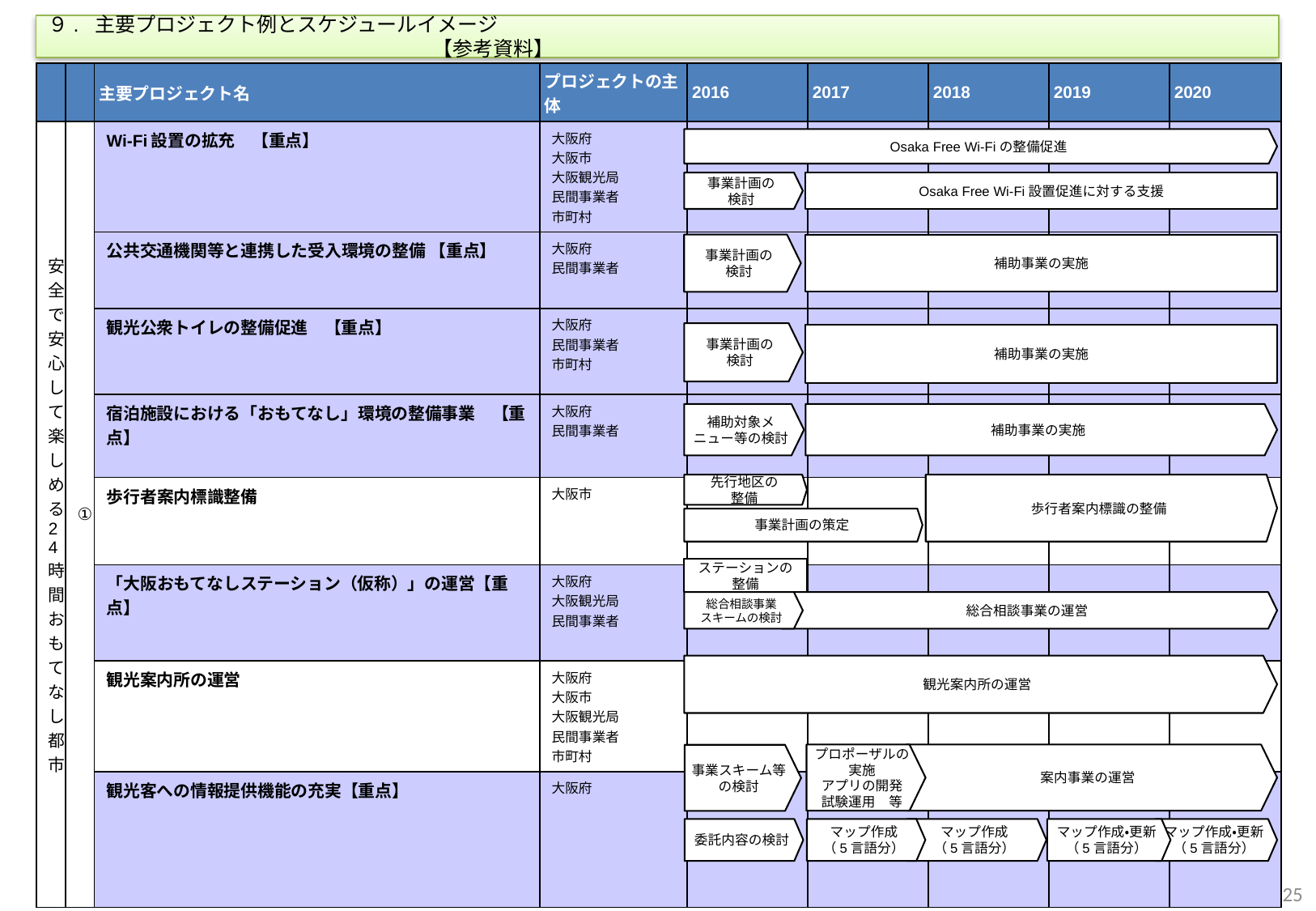

９.  主要プロジェクト例とスケジュールイメージ　　　　　　　　　　　　　　　　　　　　　　　　　　　　　　　　　　　　　　　　　　　　　　　　　　　　　　　　【参考資料】
|  |  | 主要プロジェクト名 | プロジェクトの主体 | 2016 | 2017 | 2018 | 2019 | 2020 |
| --- | --- | --- | --- | --- | --- | --- | --- | --- |
| 安全で安心して楽しめる24時間おもてなし都市 | ① | Wi-Fi設置の拡充　【重点】 | 大阪府 大阪市 大阪観光局 民間事業者 市町村 |  |  |  |  |  |
|  |  | 公共交通機関等と連携した受入環境の整備 【重点】 | 大阪府 民間事業者 |  |  |  |  |  |
|  |  | 観光公衆トイレの整備促進　【重点】 | 大阪府 民間事業者 市町村 |  |  |  |  |  |
|  |  | 宿泊施設における「おもてなし」環境の整備事業　【重点】 | 大阪府 民間事業者 |  |  |  |  |  |
|  |  | 歩行者案内標識整備 | 大阪市 |  |  |  |  |  |
|  |  | 「大阪おもてなしステーション（仮称）」の運営【重点】 | 大阪府 大阪観光局 民間事業者 |  |  |  |  |  |
|  |  | 観光案内所の運営 | 大阪府 大阪市 大阪観光局 民間事業者 市町村 |  |  |  |  |  |
|  |  | 観光客への情報提供機能の充実【重点】 | 大阪府 |  |  |  |  |  |
Osaka Free Wi-Fiの整備促進
事業計画の
検討
Osaka Free Wi-Fi設置促進に対する支援
事業計画の
検討
補助事業の実施
事業計画の
検討
補助事業の実施
補助対象メニュー等の検討
補助事業の実施
先行地区の
整備
歩行者案内標識の整備
事業計画の策定
ステーションの
整備
総合相談事業
スキームの検討
総合相談事業の運営
観光案内所の運営
プロポーザルの
実施
アプリの開発
試験運用　等
案内事業の運営
事業スキーム等の検討
委託内容の検討
マップ作成
（5言語分）
マップ作成
（5言語分）
マップ作成・更新
（5言語分）
マップ作成・更新
（5言語分）
25